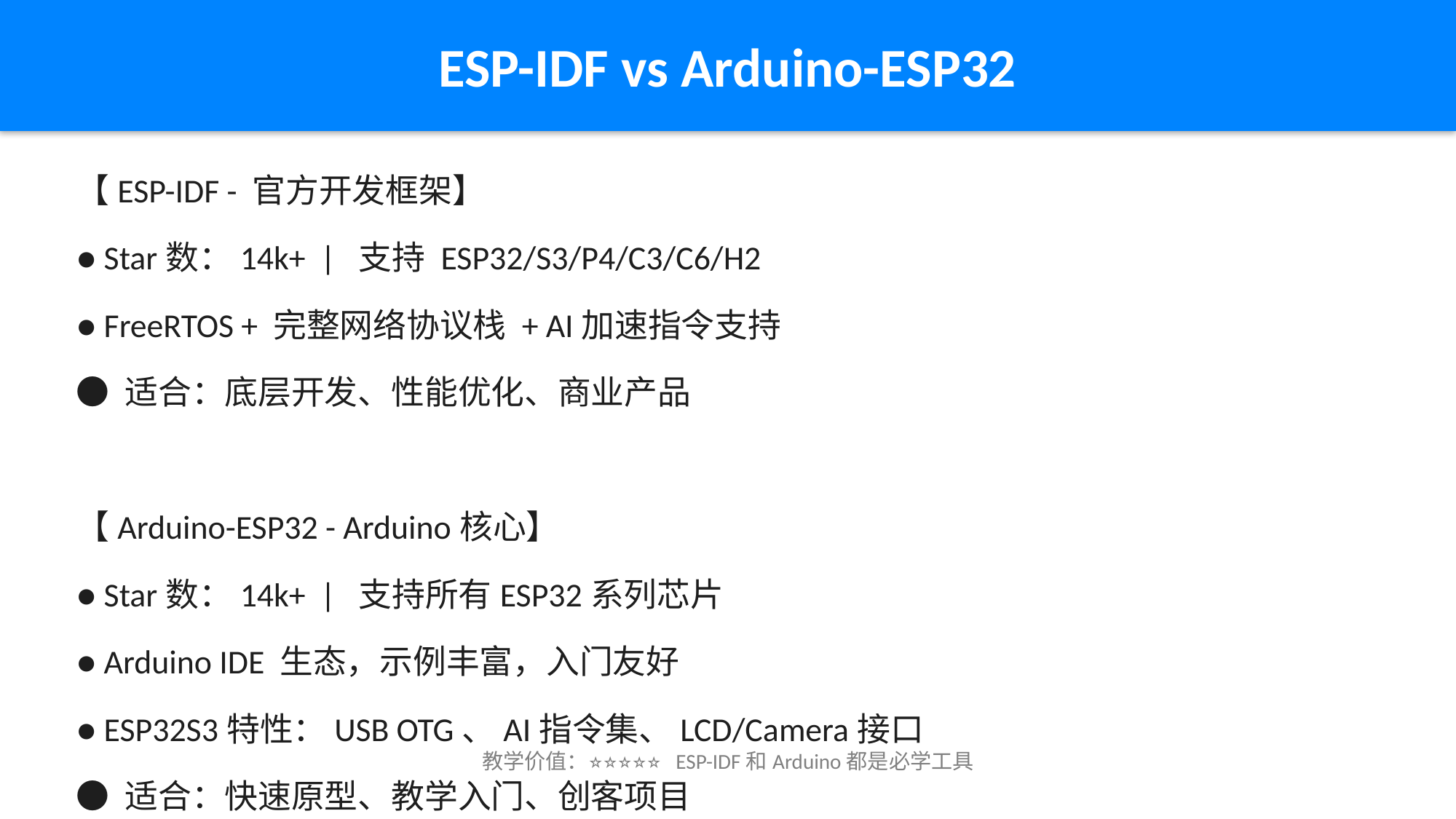

ESP-IDF vs Arduino-ESP32
【ESP-IDF - 官方开发框架】
● Star数：14k+  |  支持 ESP32/S3/P4/C3/C6/H2
● FreeRTOS + 完整网络协议栈 + AI加速指令支持
● 适合：底层开发、性能优化、商业产品

【Arduino-ESP32 - Arduino核心】
● Star数：14k+  |  支持所有ESP32系列芯片
● Arduino IDE 生态，示例丰富，入门友好
● ESP32S3特性：USB OTG、AI指令集、LCD/Camera接口
● 适合：快速原型、教学入门、创客项目

【选择建议】教学入门用Arduino，进阶学习用ESP-IDF
教学价值：⭐⭐⭐⭐⭐  ESP-IDF和Arduino都是必学工具